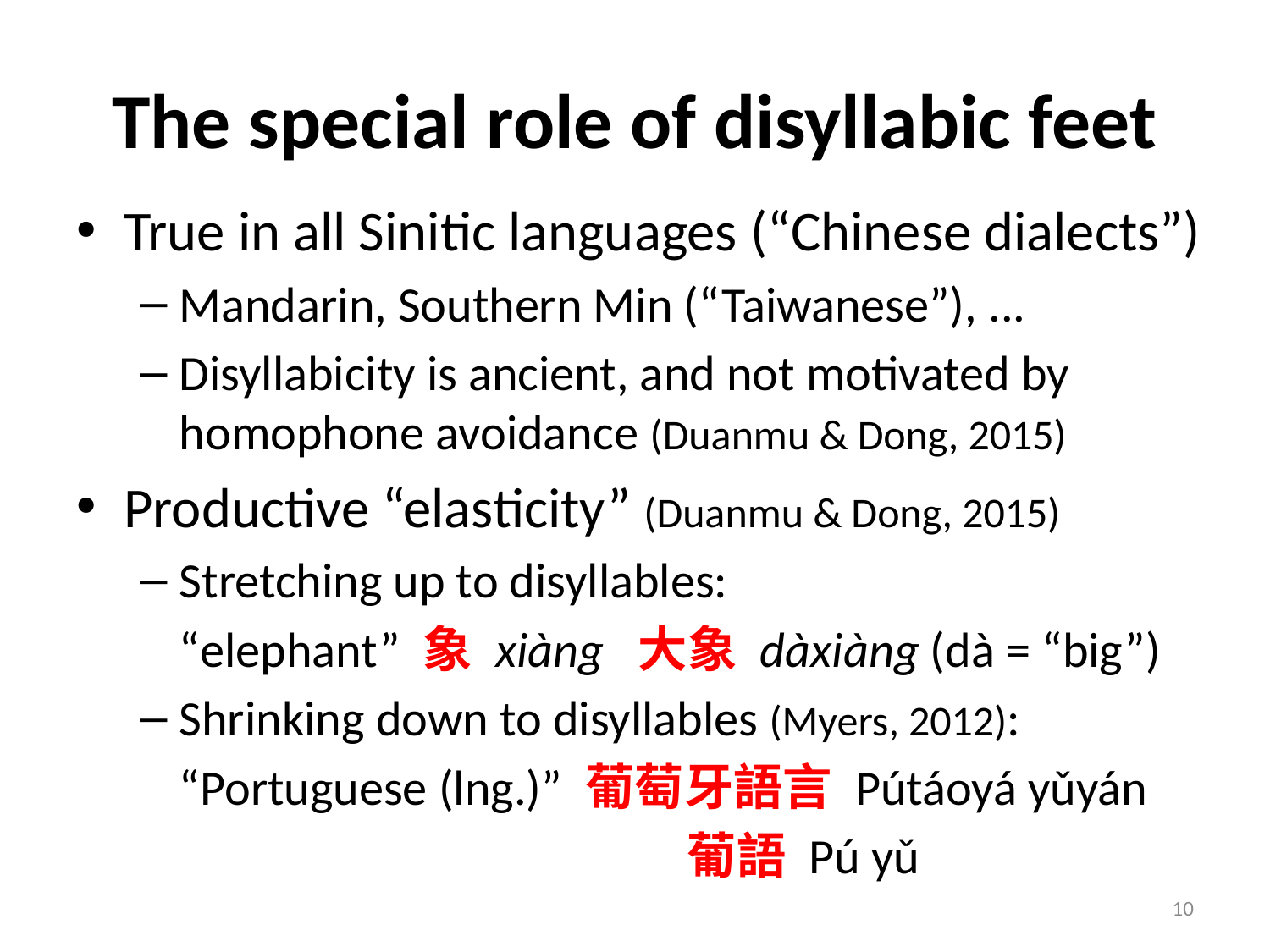

# The special role of disyllabic feet
True in all Sinitic languages (“Chinese dialects”)
Mandarin, Southern Min (“Taiwanese”), ...
Disyllabicity is ancient, and not motivated by homophone avoidance (Duanmu & Dong, 2015)
Productive “elasticity” (Duanmu & Dong, 2015)
Stretching up to disyllables:
	“elephant” 象 xiàng  大象 dàxiàng (dà = “big”)
Shrinking down to disyllables (Myers, 2012):
	“Portuguese (lng.)” 葡萄牙語言 Pútáoyá yǔyán
					葡語 Pú yǔ
10